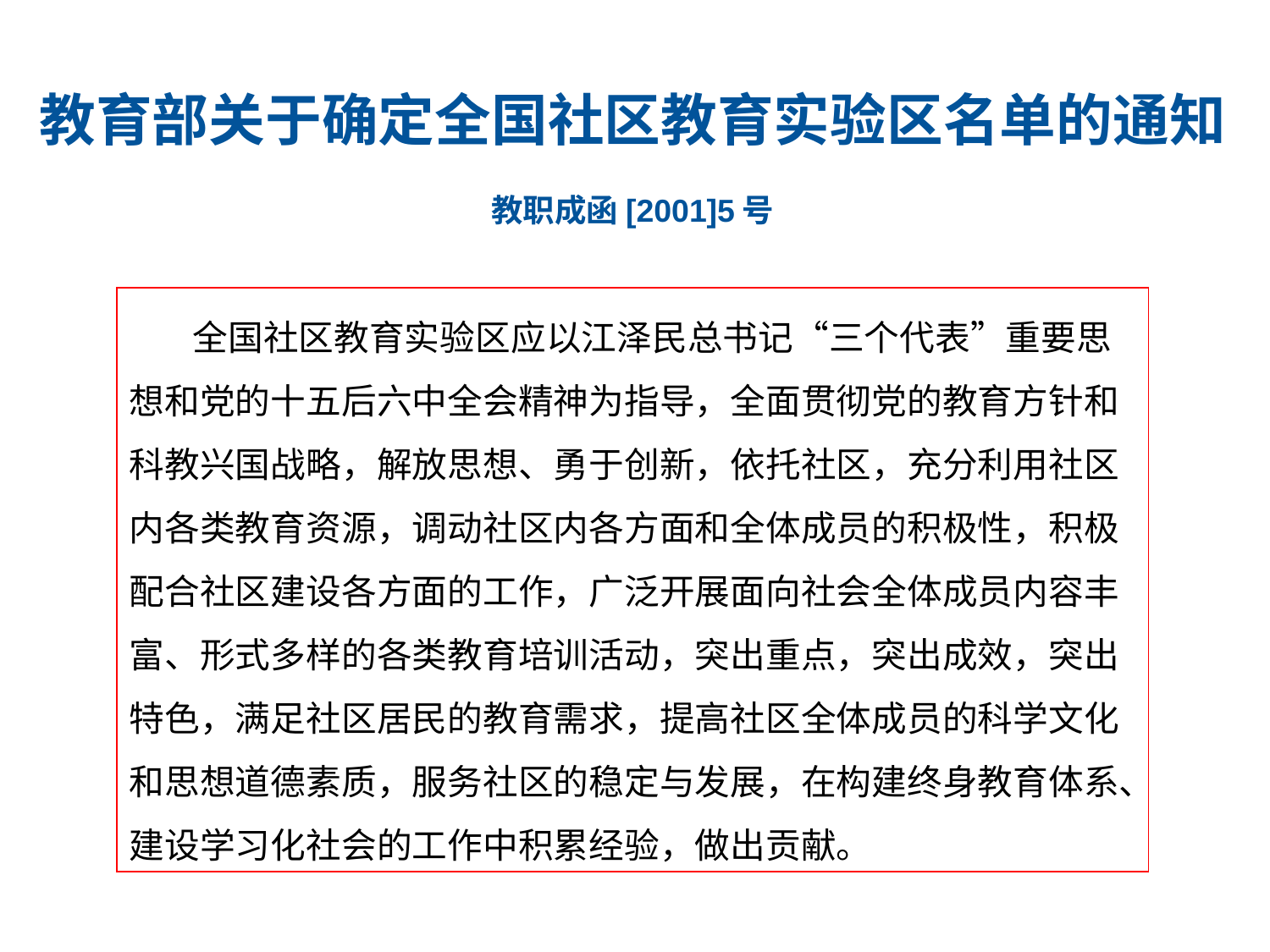

教育部关于确定全国社区教育实验区名单的通知
教职成函[2001]5号
       全国社区教育实验区应以江泽民总书记“三个代表”重要思想和党的十五后六中全会精神为指导，全面贯彻党的教育方针和科教兴国战略，解放思想、勇于创新，依托社区，充分利用社区内各类教育资源，调动社区内各方面和全体成员的积极性，积极配合社区建设各方面的工作，广泛开展面向社会全体成员内容丰富、形式多样的各类教育培训活动，突出重点，突出成效，突出特色，满足社区居民的教育需求，提高社区全体成员的科学文化和思想道德素质，服务社区的稳定与发展，在构建终身教育体系、建设学习化社会的工作中积累经验，做出贡献。
8